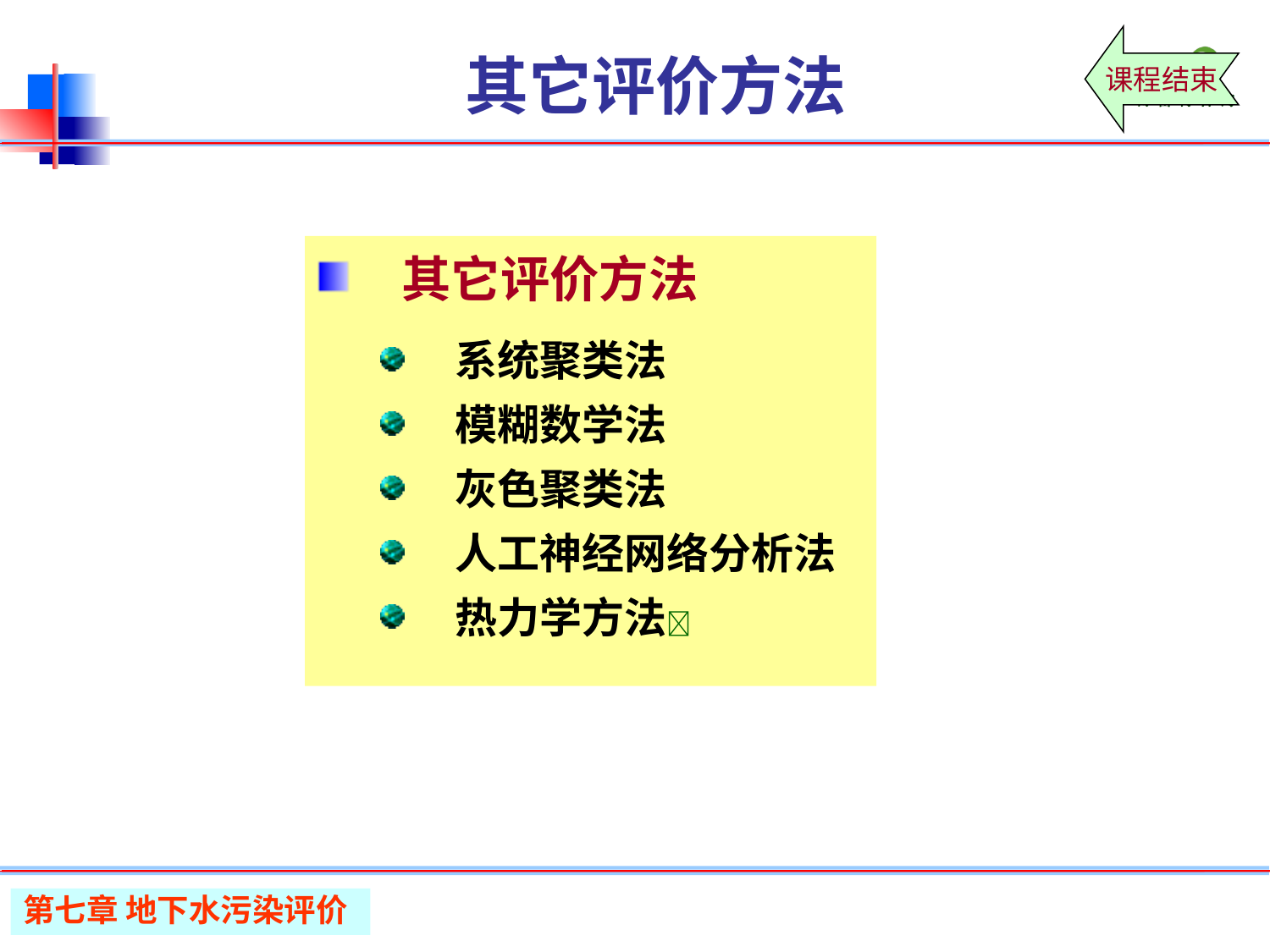

课程结束
# 其它评价方法
其它评价方法

系统聚类法
模糊数学法
灰色聚类法
人工神经网络分析法
热力学方法⊗
第七章 地下水污染评价